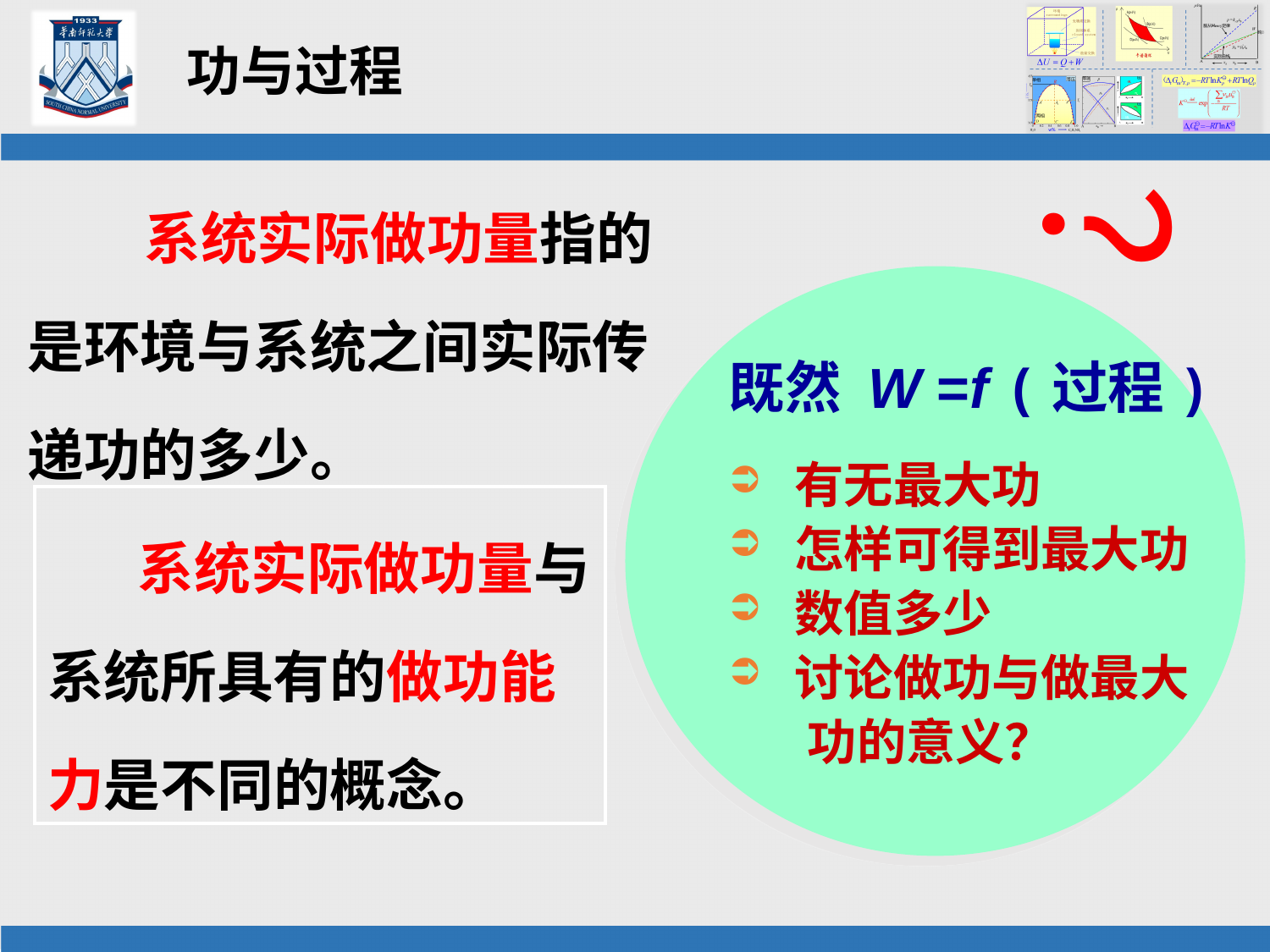

# 功与过程
        系统实际做功量指的是环境与系统之间实际传递功的多少。

？
既然 W =f (过程)
有无最大功
怎样可得到最大功
数值多少
讨论做功与做最大
      功的意义？

       系统实际做功量与系统所具有的做功能力是不同的概念。